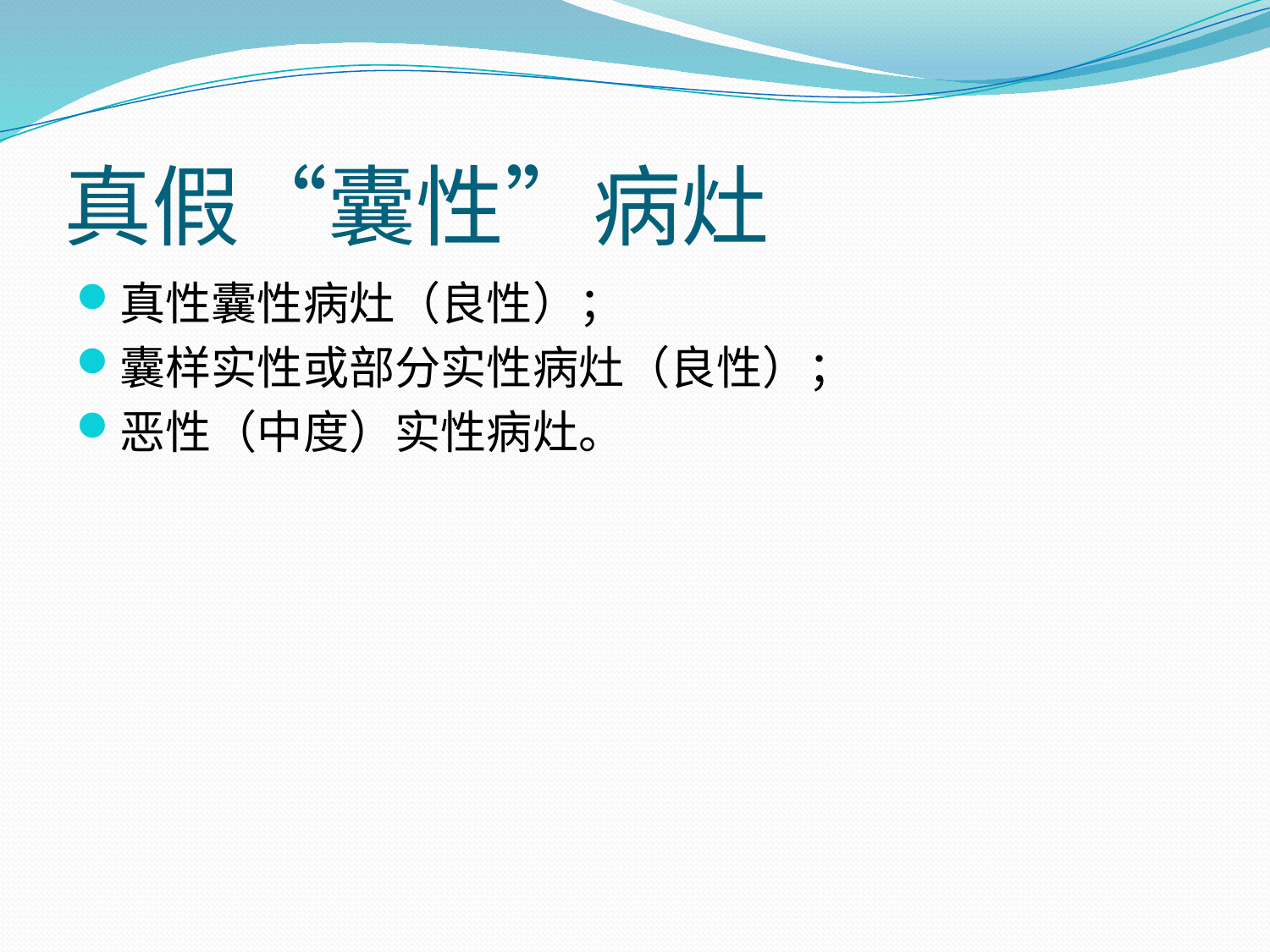

# 真假“囊性”病灶
真性囊性病灶（良性）；
囊样实性或部分实性病灶（良性）；
恶性（中度）实性病灶。